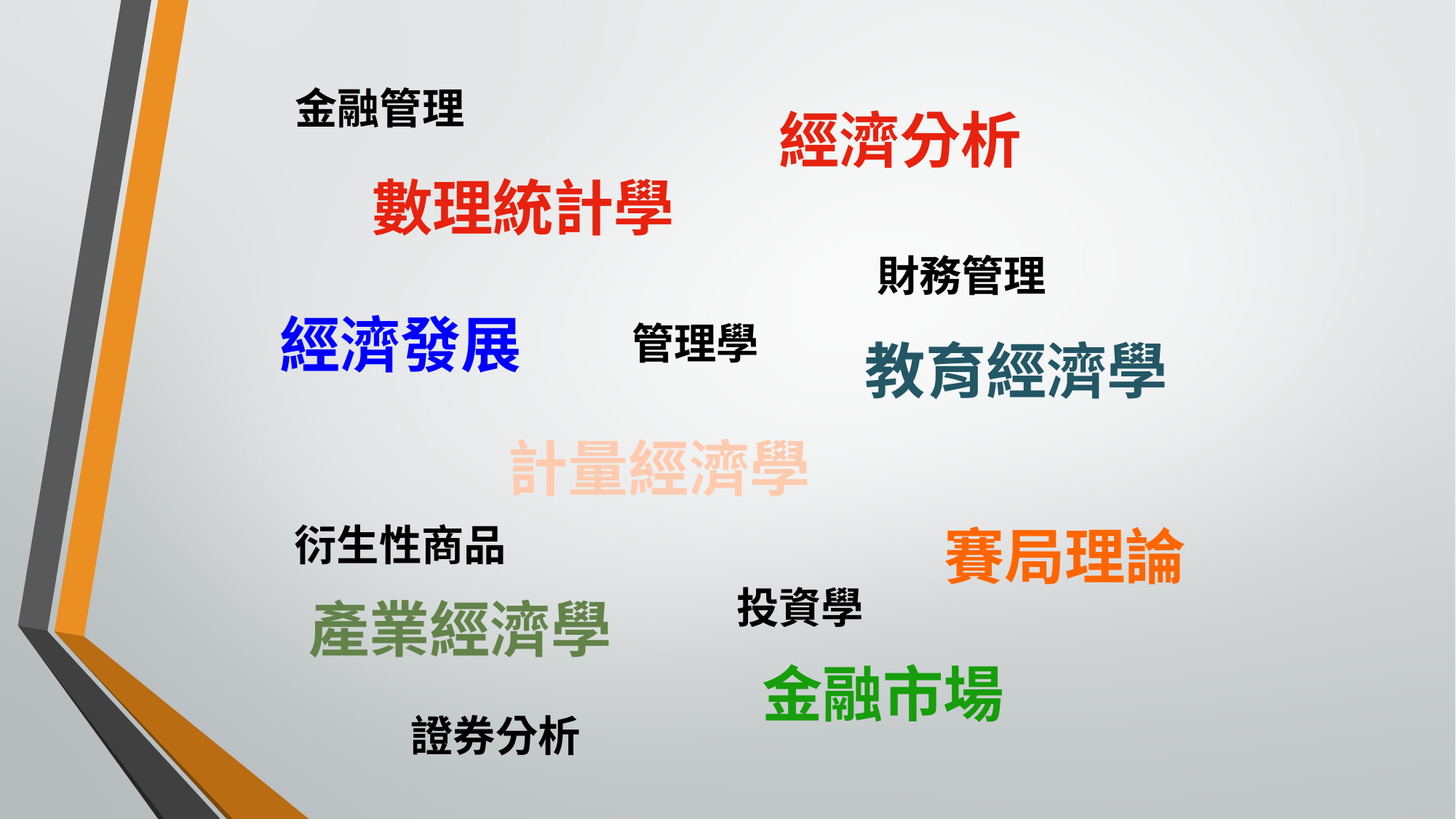

金融管理
經濟分析
數理統計學
財務管理
經濟發展
管理學
教育經濟學
計量經濟學
衍生性商品
賽局理論
投資學
產業經濟學
金融市場
證券分析